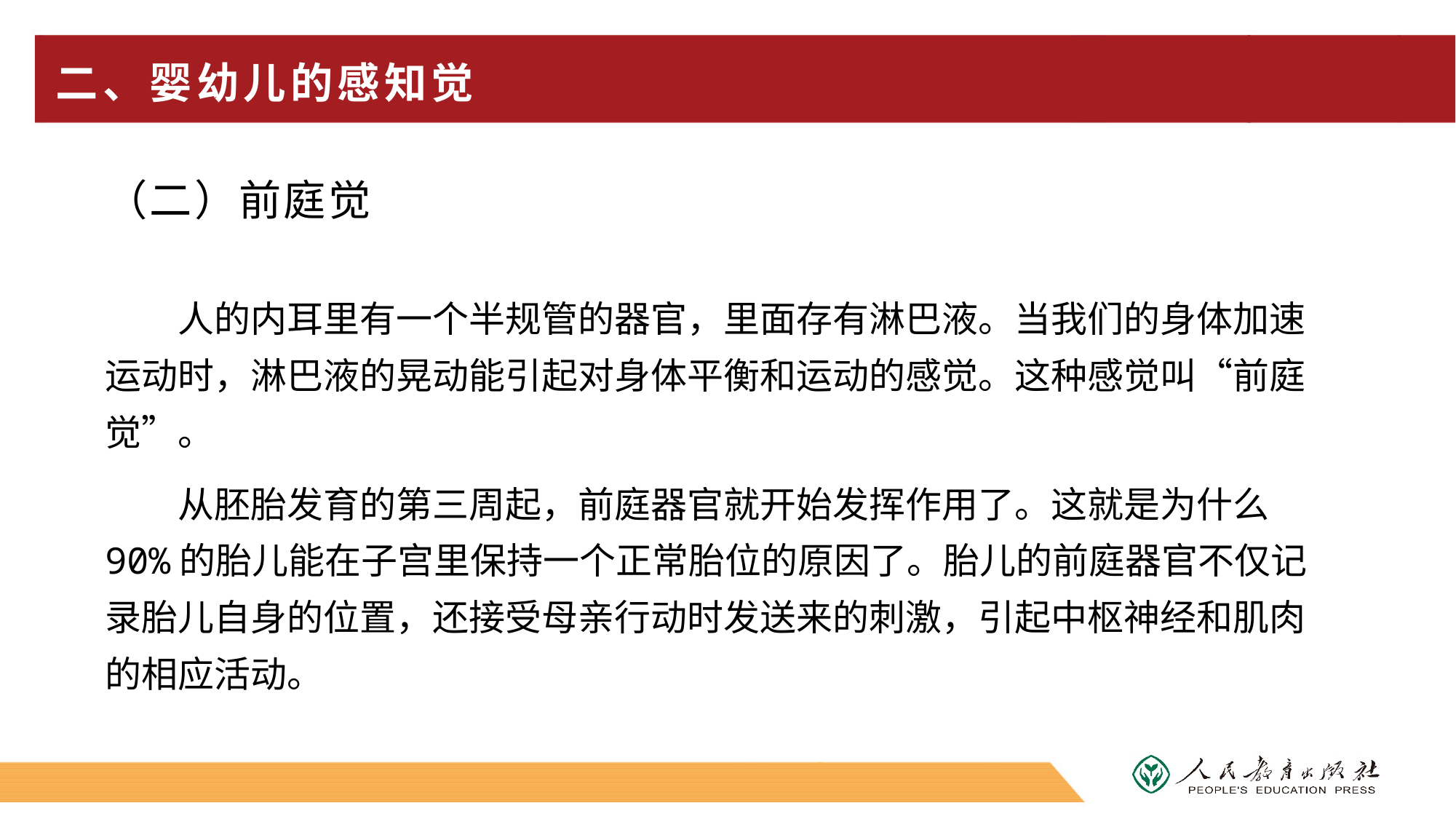

# 二、婴幼儿的感知觉
（二）前庭觉
人的内耳里有一个半规管的器官，里面存有淋巴液。当我们的身体加速运动时，淋巴液的晃动能引起对身体平衡和运动的感觉。这种感觉叫“前庭觉”。
从胚胎发育的第三周起，前庭器官就开始发挥作用了。这就是为什么90%的胎儿能在子宫里保持一个正常胎位的原因了。胎儿的前庭器官不仅记录胎儿自身的位置，还接受母亲行动时发送来的刺激，引起中枢神经和肌肉的相应活动。